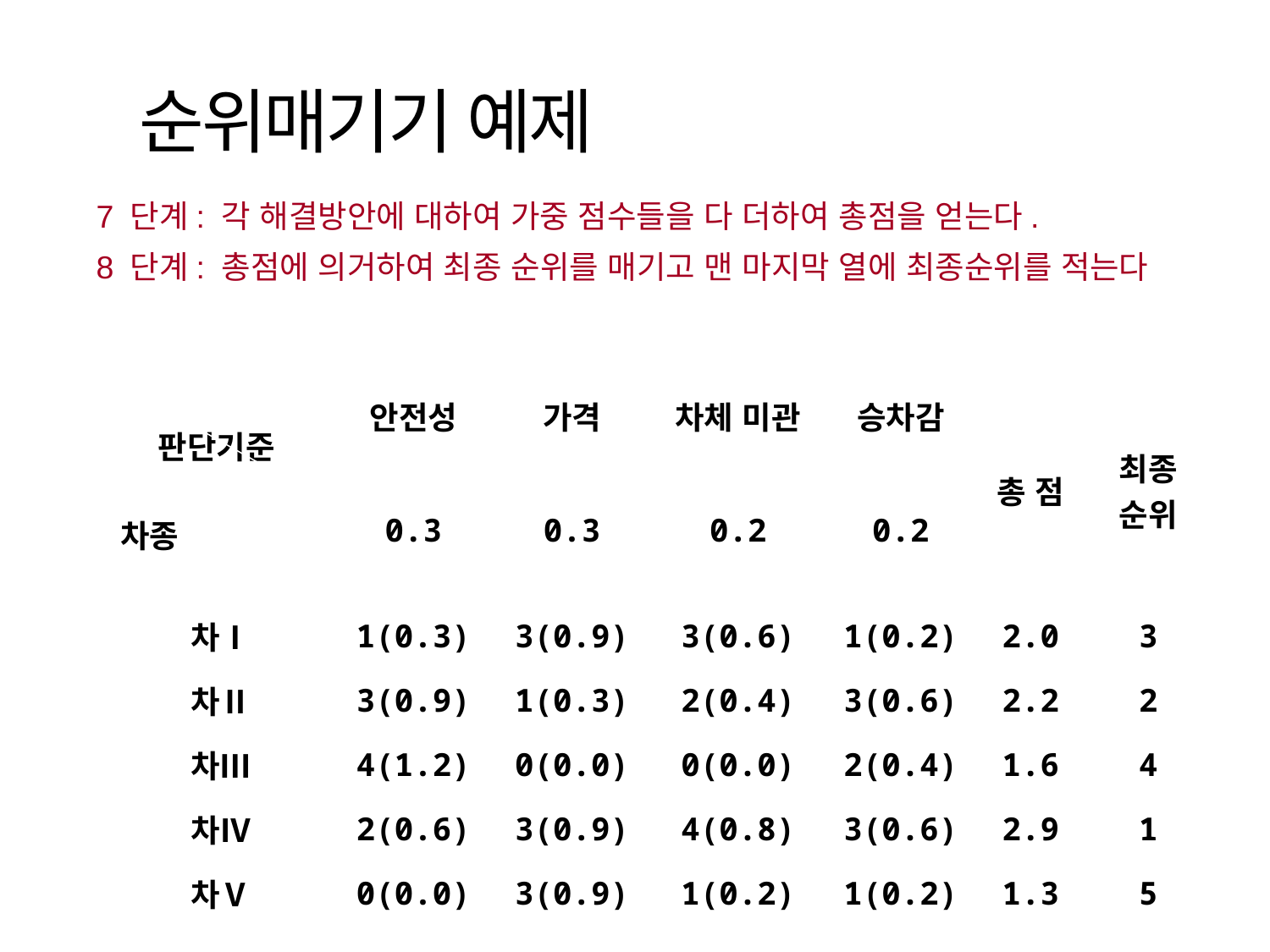

# 순위매기기 예제
7 단계: 각 해결방안에 대하여 가중 점수들을 다 더하여 총점을 얻는다.
8 단계: 총점에 의거하여 최종 순위를 매기고 맨 마지막 열에 최종순위를 적는다.

| 판단기준 차종 | 안전성 | 가격 | 차체 미관 | 승차감 | 총 점 | 최종 순위 |
| --- | --- | --- | --- | --- | --- | --- |
|  | 0.3 | 0.3 | 0.2 | 0.2 |  |  |
| 차Ⅰ | 1(0.3) | 3(0.9) | 3(0.6) | 1(0.2) | 2.0 | 3 |
| 차Ⅱ | 3(0.9) | 1(0.3) | 2(0.4) | 3(0.6) | 2.2 | 2 |
| 차Ⅲ | 4(1.2) | 0(0.0) | 0(0.0) | 2(0.4) | 1.6 | 4 |
| 차Ⅳ | 2(0.6) | 3(0.9) | 4(0.8) | 3(0.6) | 2.9 | 1 |
| 차Ⅴ | 0(0.0) | 3(0.9) | 1(0.2) | 1(0.2) | 1.3 | 5 |